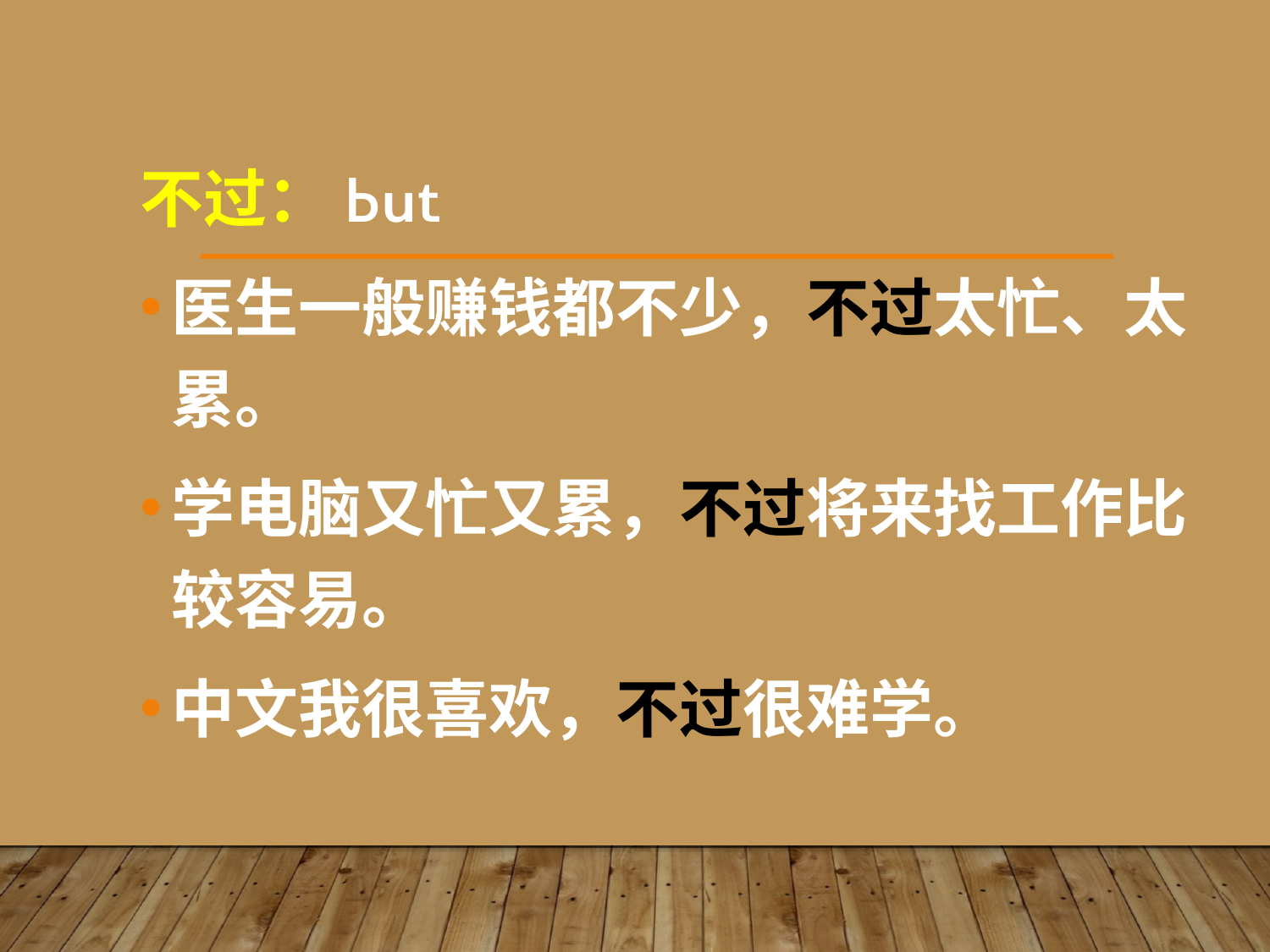

不过：but
医生一般赚钱都不少，不过太忙、太累。
学电脑又忙又累，不过将来找工作比较容易。
中文我很喜欢，不过很难学。